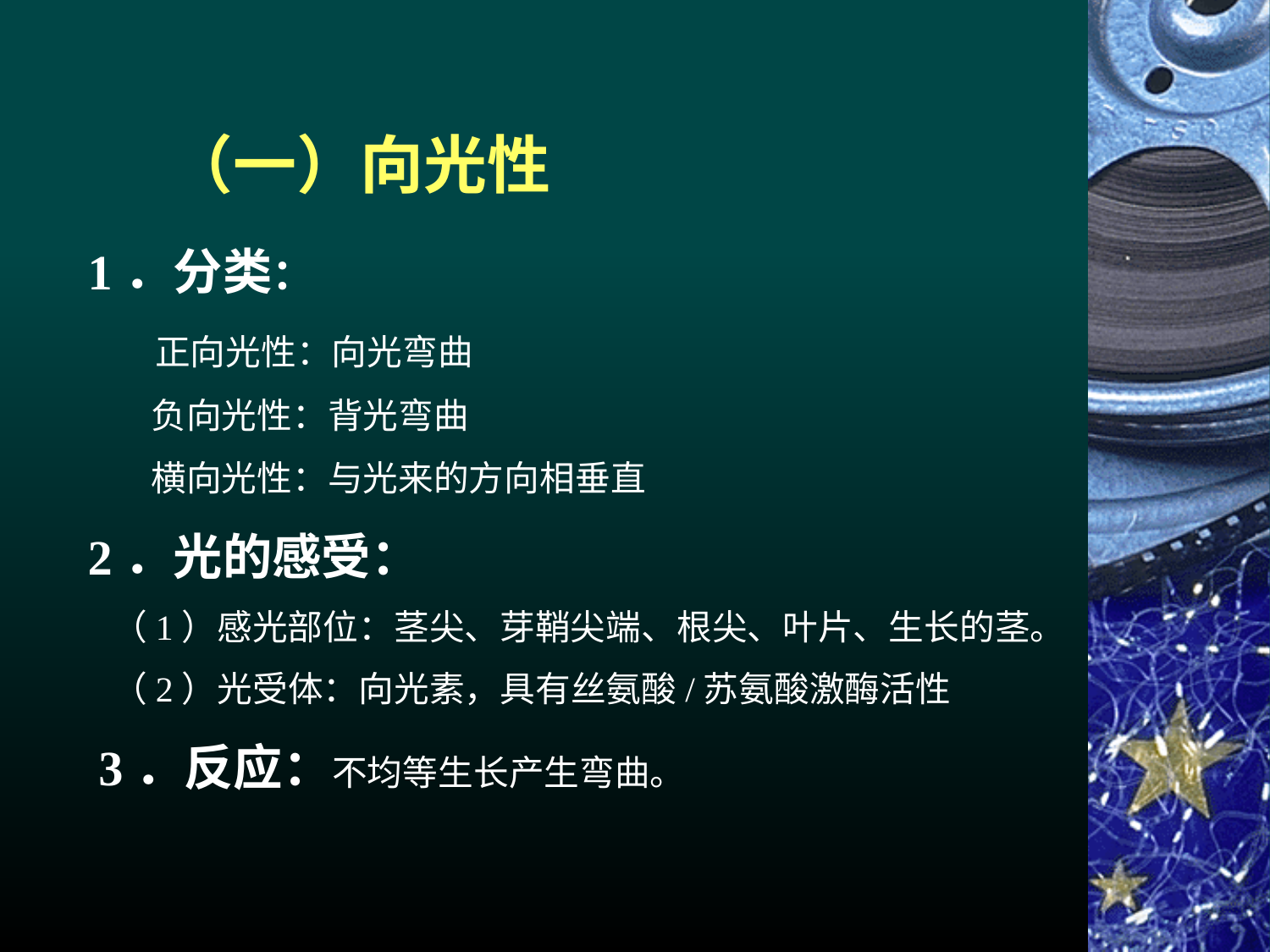

# （一）向光性
1．分类：
      正向光性：向光弯曲
       负向光性：背光弯曲
       横向光性：与光来的方向相垂直
2．光的感受：
  （1）感光部位：茎尖、芽鞘尖端、根尖、叶片、生长的茎。
  （2）光受体：向光素，具有丝氨酸/苏氨酸激酶活性
 3．反应：不均等生长产生弯曲。